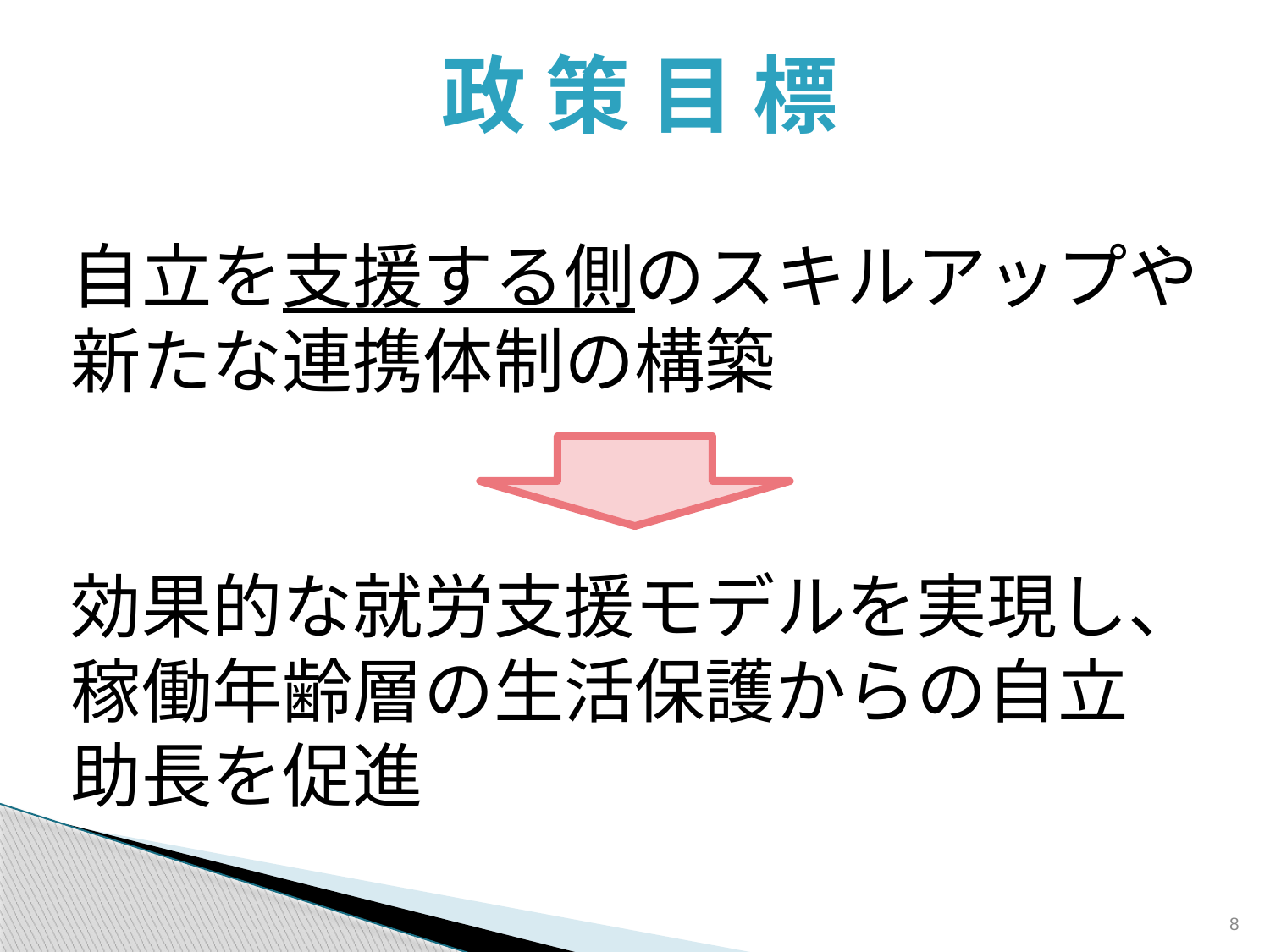

政 策 目 標
自立を支援する側のスキルアップや
新たな連携体制の構築

効果的な就労支援モデルを実現し、
稼働年齢層の生活保護からの自立
助長を促進
8